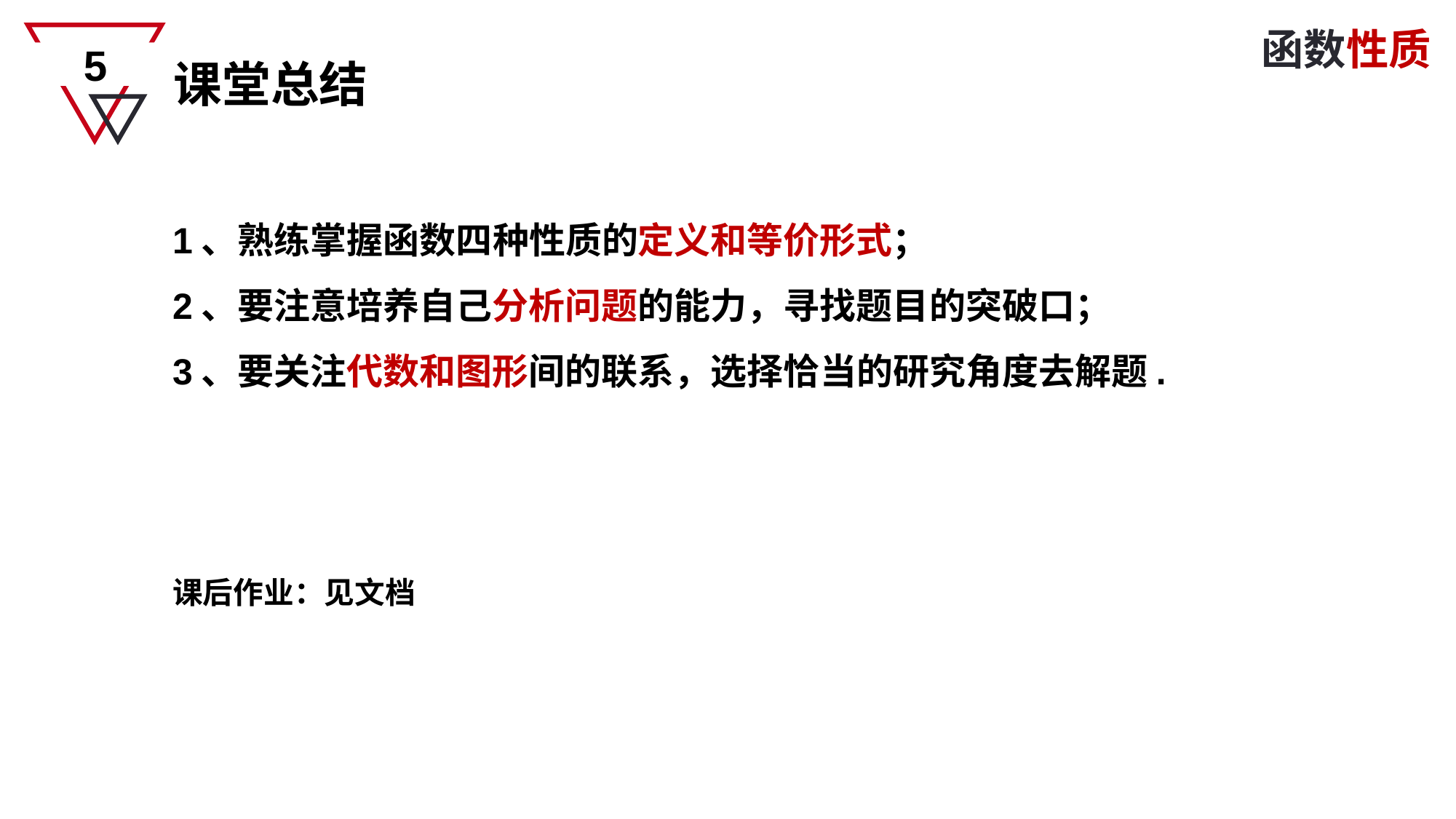

函数性质

5
课堂总结

1、熟练掌握函数四种性质的定义和等价形式；
2、要注意培养自己分析问题的能力，寻找题目的突破口；
3、要关注代数和图形间的联系，选择恰当的研究角度去解题.

课后作业：见文档